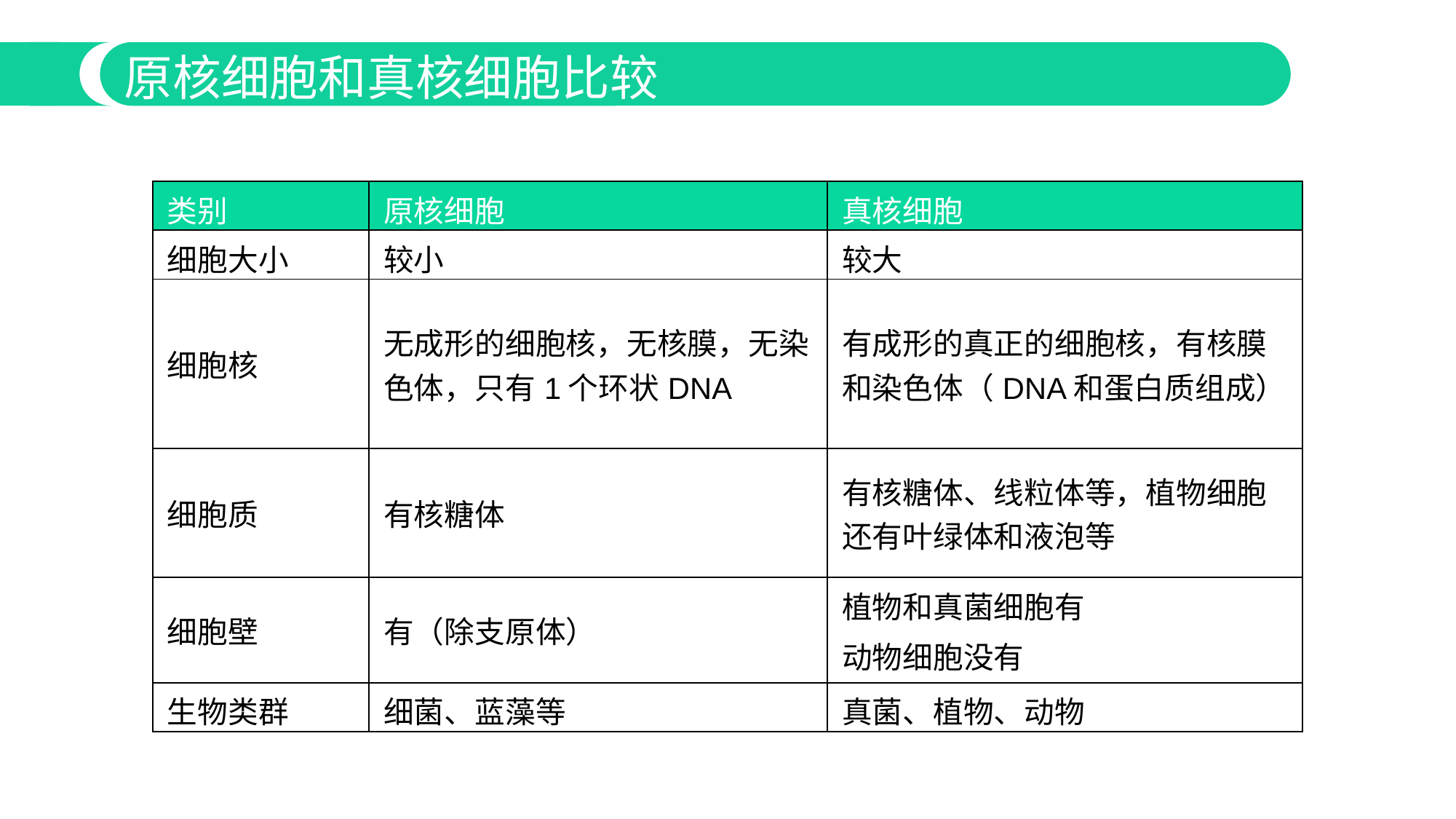

原核细胞和真核细胞比较
| 类别 | 原核细胞 | 真核细胞 |
| --- | --- | --- |
| 细胞大小 | 较小 | 较大 |
| 细胞核 | 无成形的细胞核，无核膜，无染色体，只有1个环状DNA | 有成形的真正的细胞核，有核膜和染色体（DNA和蛋白质组成） |
| 细胞质 | 有核糖体 | 有核糖体、线粒体等，植物细胞还有叶绿体和液泡等 |
| 细胞壁 | 有（除支原体） | 植物和真菌细胞有 动物细胞没有 |
| 生物类群 | 细菌、蓝藻等 | 真菌、植物、动物 |